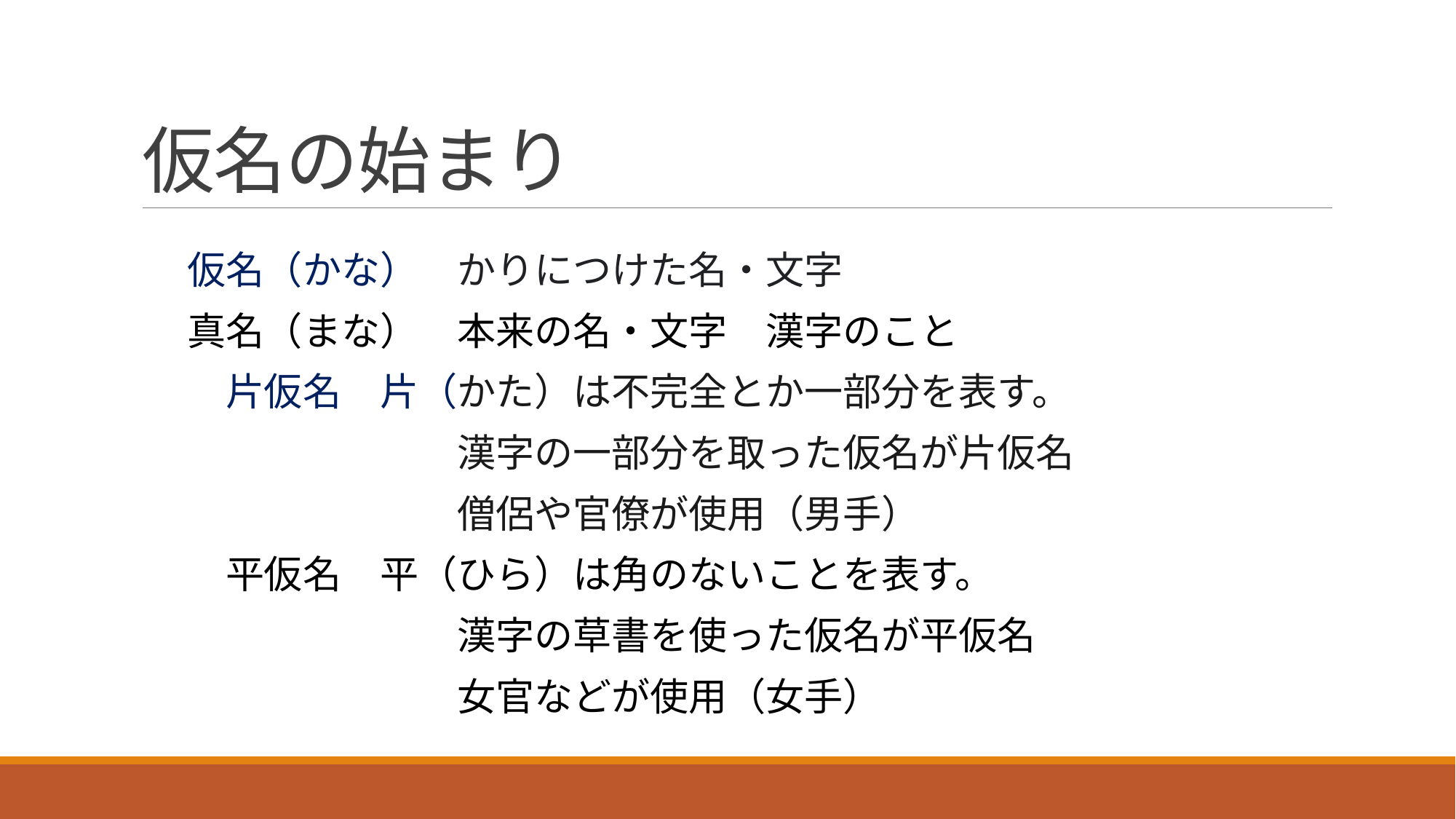

# 仮名の始まり
仮名（かな）　かりにつけた名・文字
真名（まな）　本来の名・文字　漢字のこと
　片仮名　片（かた）は不完全とか一部分を表す。
　　　　　　　漢字の一部分を取った仮名が片仮名
　　　　　　　僧侶や官僚が使用（男手）
　平仮名　平（ひら）は角のないことを表す。
　　　　　　　漢字の草書を使った仮名が平仮名
　　　　　　　女官などが使用（女手）